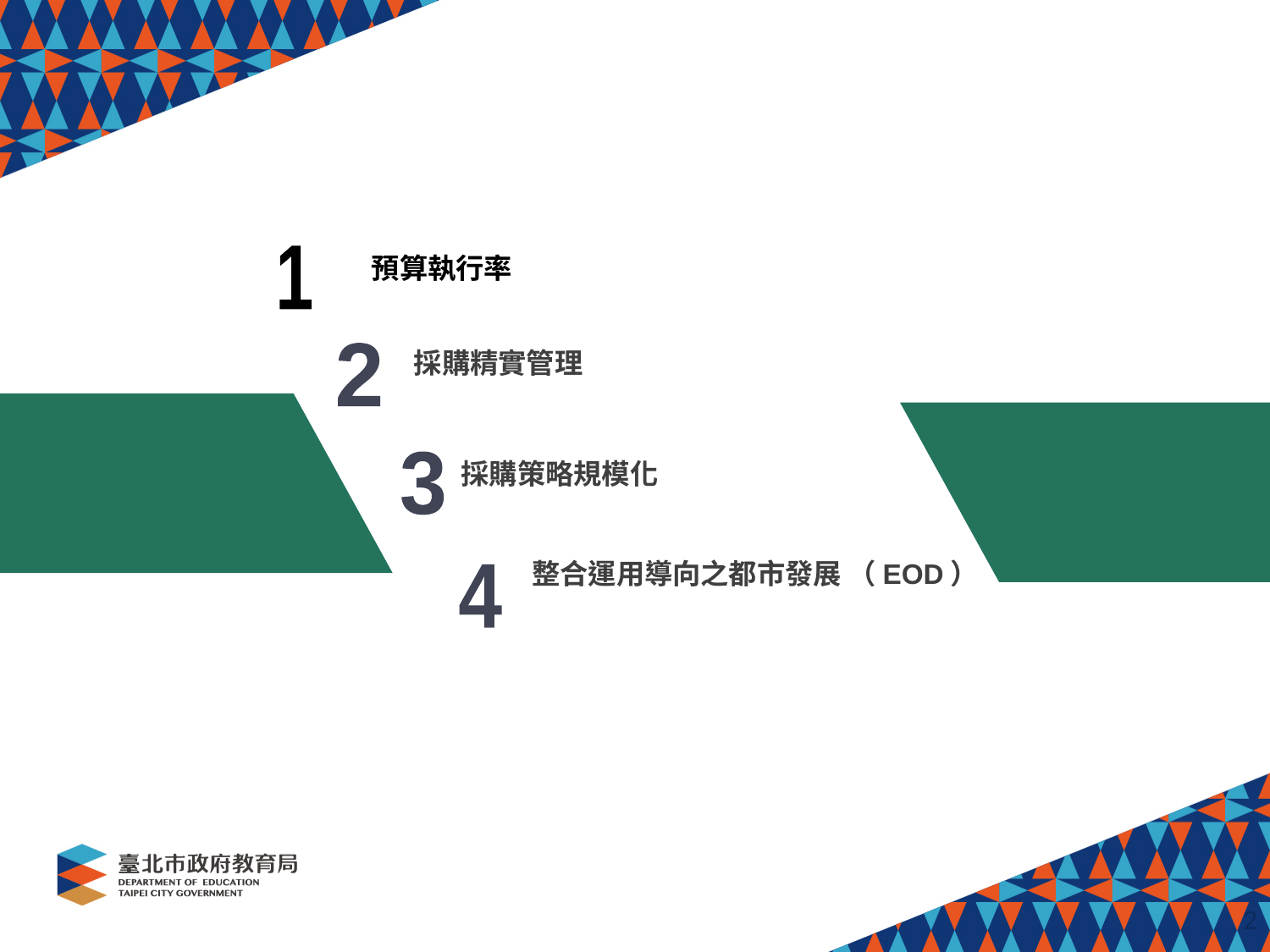

預算執行率
1
採購精實管理
2

採購策略規模化
3
整合運用導向之都市發展 （EOD）

4
2